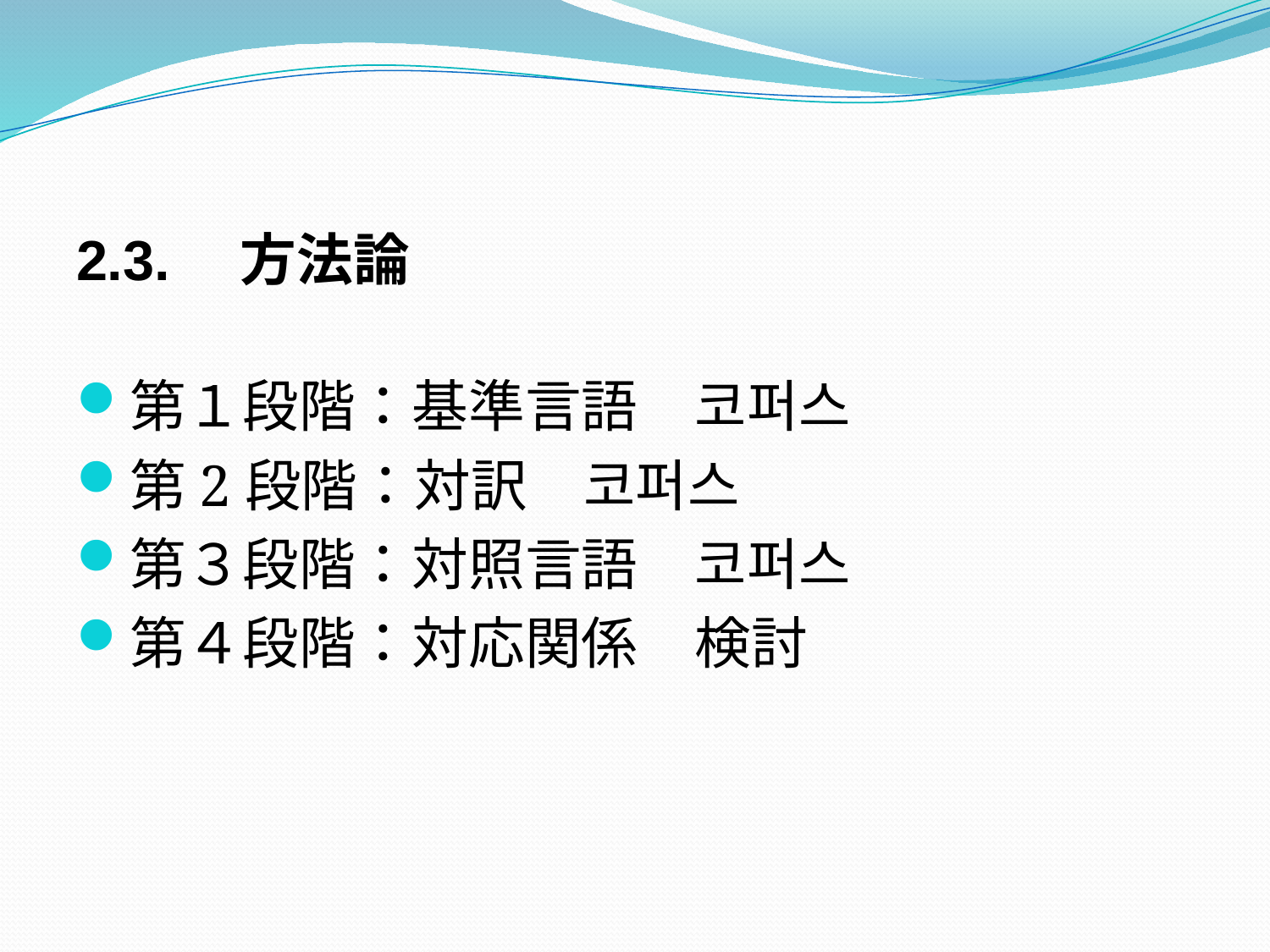

#

2.3.　方法論
第１段階：基準言語　코퍼스
第2段階：対訳　코퍼스
第３段階：対照言語　코퍼스
第４段階：対応関係　検討